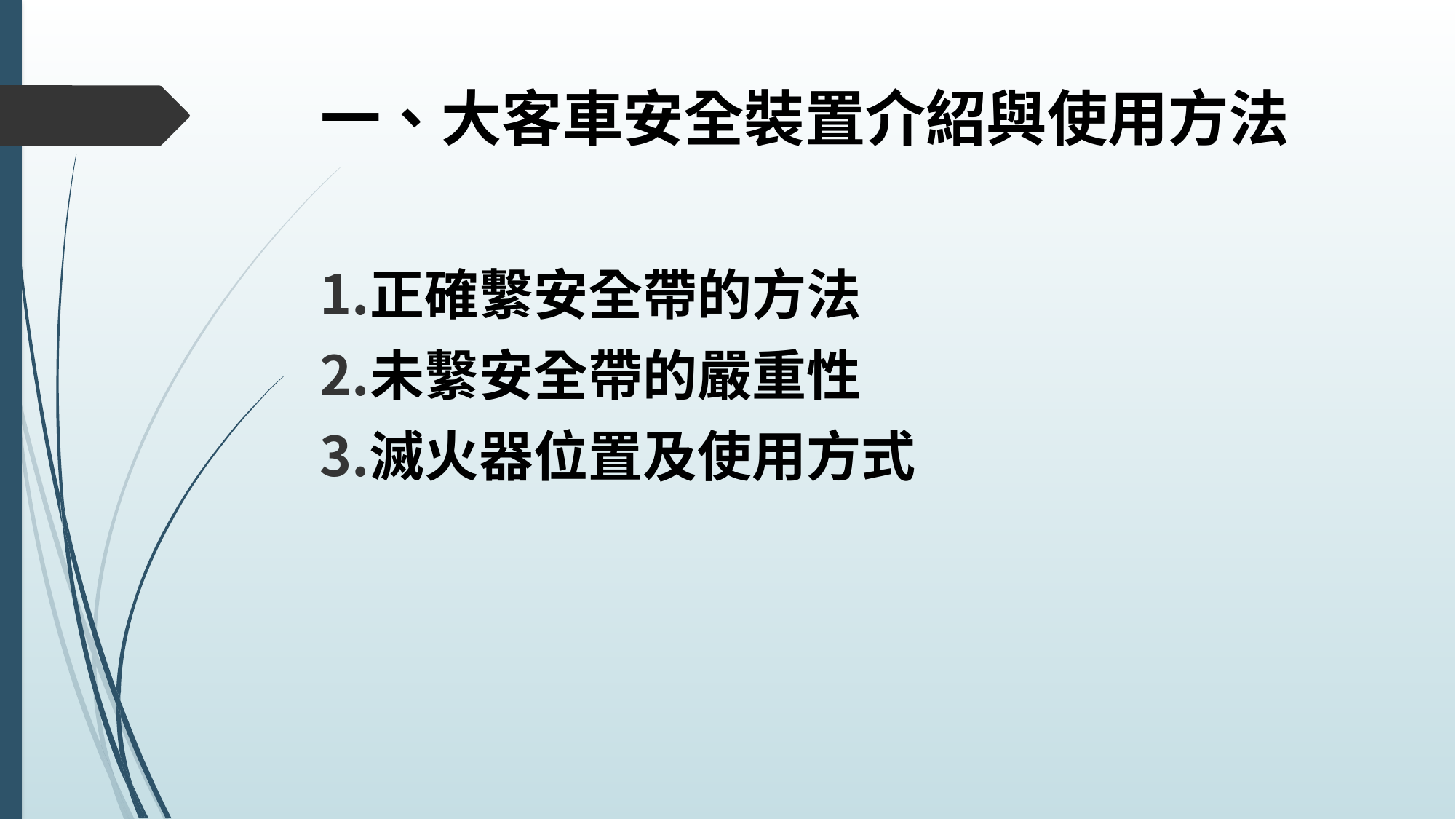

# 一、大客車安全裝置介紹與使用方法
正確繫安全帶的方法
未繫安全帶的嚴重性
滅火器位置及使用方式